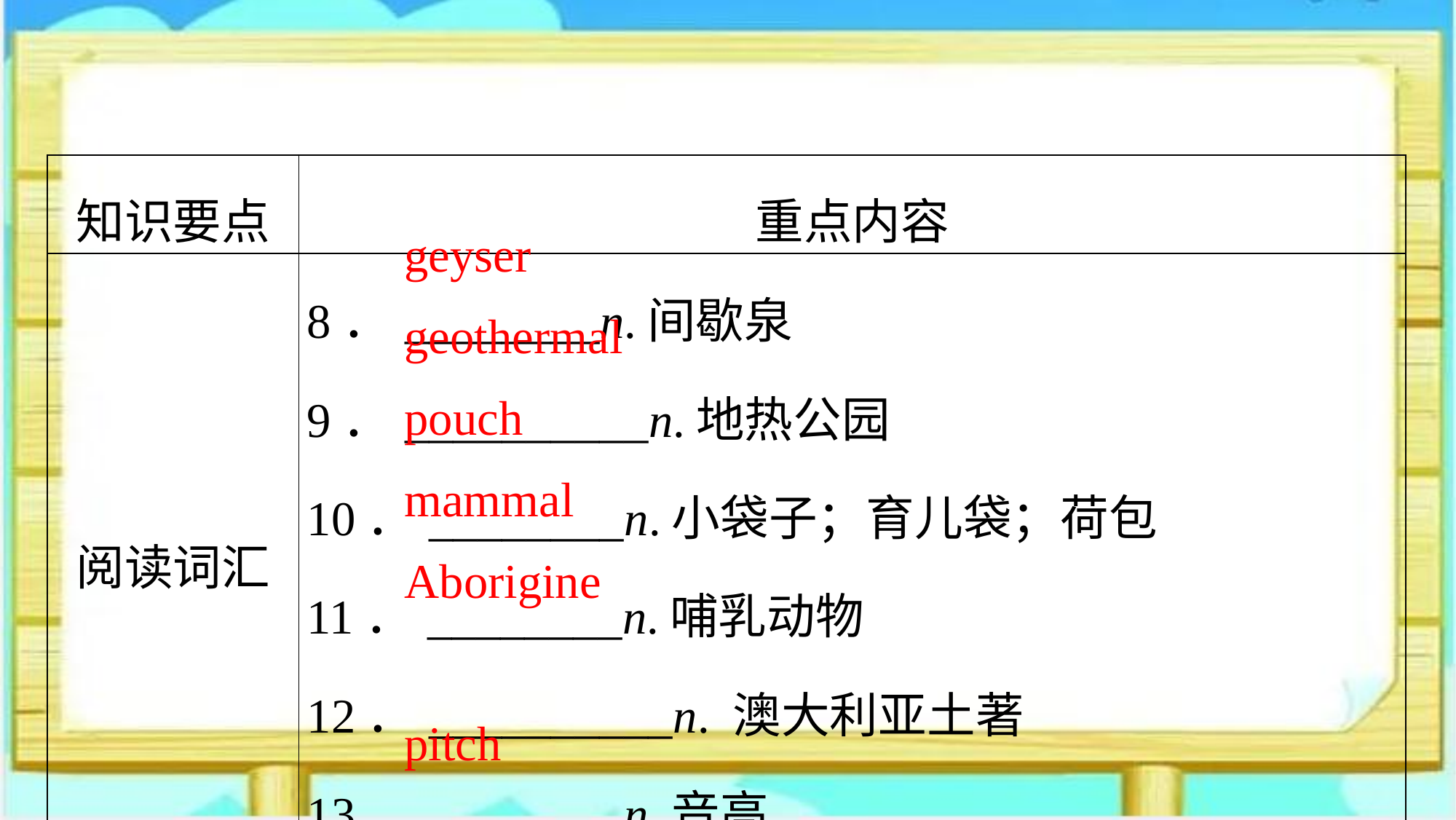

| 知识要点 | 重点内容 |
| --- | --- |
| 阅读词汇 | 8．\_\_\_\_\_\_\_\_n.间歇泉 9．\_\_\_\_\_\_\_\_\_\_n.地热公园 10．\_\_\_\_\_\_\_\_n.小袋子；育儿袋；荷包 11．\_\_\_\_\_\_\_\_n.哺乳动物 12．\_\_\_\_\_\_\_\_\_\_n. 澳大利亚土著 13．\_\_\_\_\_\_\_\_n.音高 |
geyser
geothermal
pouch
mammal
Aborigine
pitch